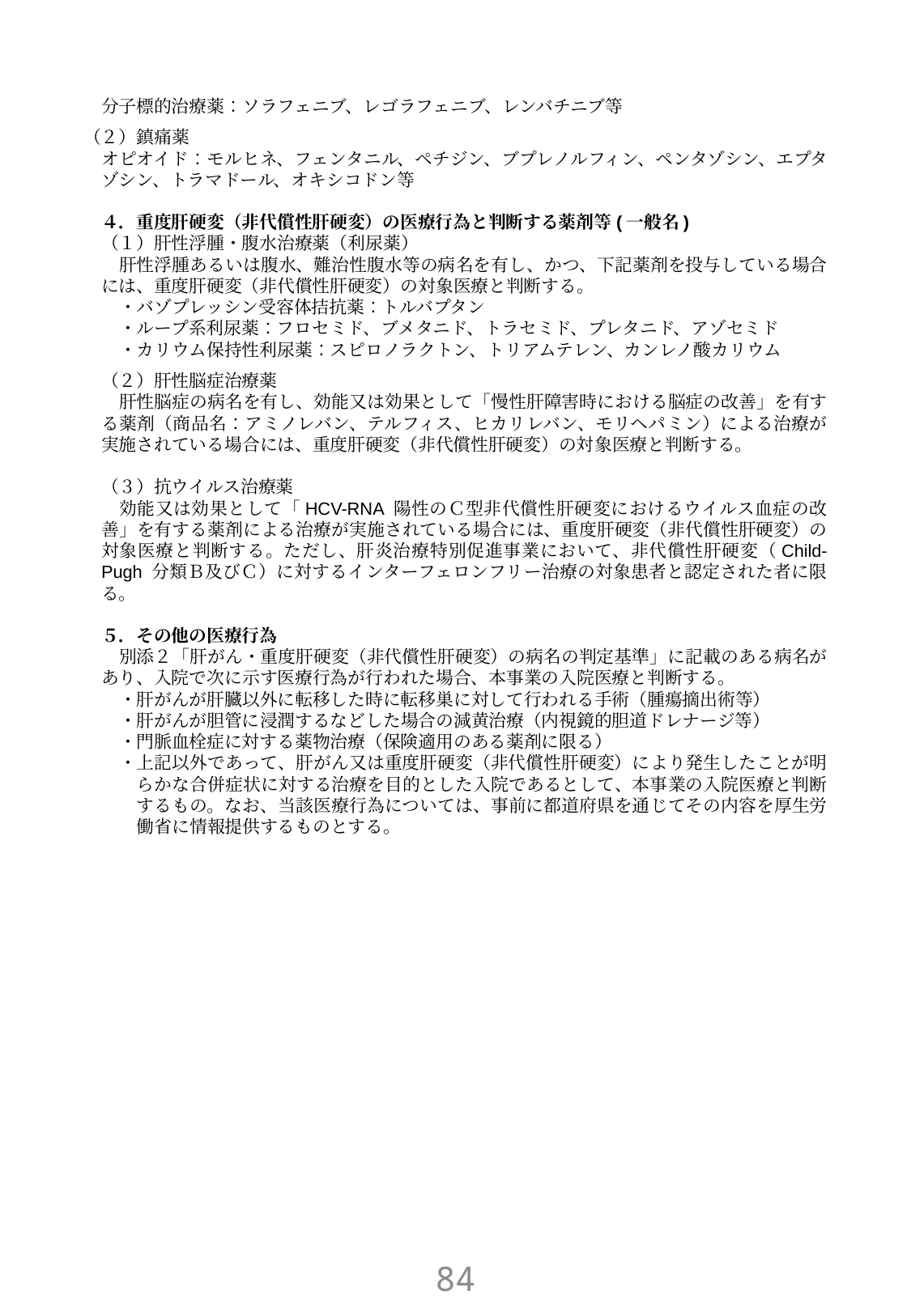

分子標的治療薬：ソラフェニブ、レゴラフェニブ、レンバチニブ等
（２）鎮痛薬
オピオイド：モルヒネ、フェンタニル、ペチジン、ブプレノルフィン、ペンタゾシン、エプタゾシン、トラマドール、オキシコドン等

４．重度肝硬変（非代償性肝硬変）の医療行為と判断する薬剤等(一般名)
（１）肝性浮腫・腹水治療薬（利尿薬）
肝性浮腫あるいは腹水、難治性腹水等の病名を有し、かつ、下記薬剤を投与している場合には、重度肝硬変（非代償性肝硬変）の対象医療と判断する。
・バゾプレッシン受容体拮抗薬：トルバプタン
・ループ系利尿薬：フロセミド、ブメタニド、トラセミド、プレタニド、アゾセミド
・カリウム保持性利尿薬：スピロノラクトン、トリアムテレン、カンレノ酸カリウム
（２）肝性脳症治療薬
肝性脳症の病名を有し、効能又は効果として「慢性肝障害時における脳症の改善」を有する薬剤（商品名：アミノレバン、テルフィス、ヒカリレバン、モリヘパミン）による治療が実施されている場合には、重度肝硬変（非代償性肝硬変）の対象医療と判断する。

（３）抗ウイルス治療薬
効能又は効果として「HCV-RNA 陽性のＣ型非代償性肝硬変におけるウイルス血症の改善」を有する薬剤による治療が実施されている場合には、重度肝硬変（非代償性肝硬変）の対象医療と判断する。ただし、肝炎治療特別促進事業において、非代償性肝硬変（Child-Pugh 分類Ｂ及びＣ）に対するインターフェロンフリー治療の対象患者と認定された者に限る。

５．その他の医療行為
別添２「肝がん・重度肝硬変（非代償性肝硬変）の病名の判定基準」に記載のある病名があり、入院で次に示す医療行為が行われた場合、本事業の入院医療と判断する。
・肝がんが肝臓以外に転移した時に転移巣に対して行われる手術（腫瘍摘出術等）
・肝がんが胆管に浸潤するなどした場合の減黄治療（内視鏡的胆道ドレナージ等）
・門脈血栓症に対する薬物治療（保険適用のある薬剤に限る）
・上記以外であって、肝がん又は重度肝硬変（非代償性肝硬変）により発生したことが明らかな合併症状に対する治療を目的とした入院であるとして、本事業の入院医療と判断するもの。なお、当該医療行為については、事前に都道府県を通じてその内容を厚生労働省に情報提供するものとする。
84